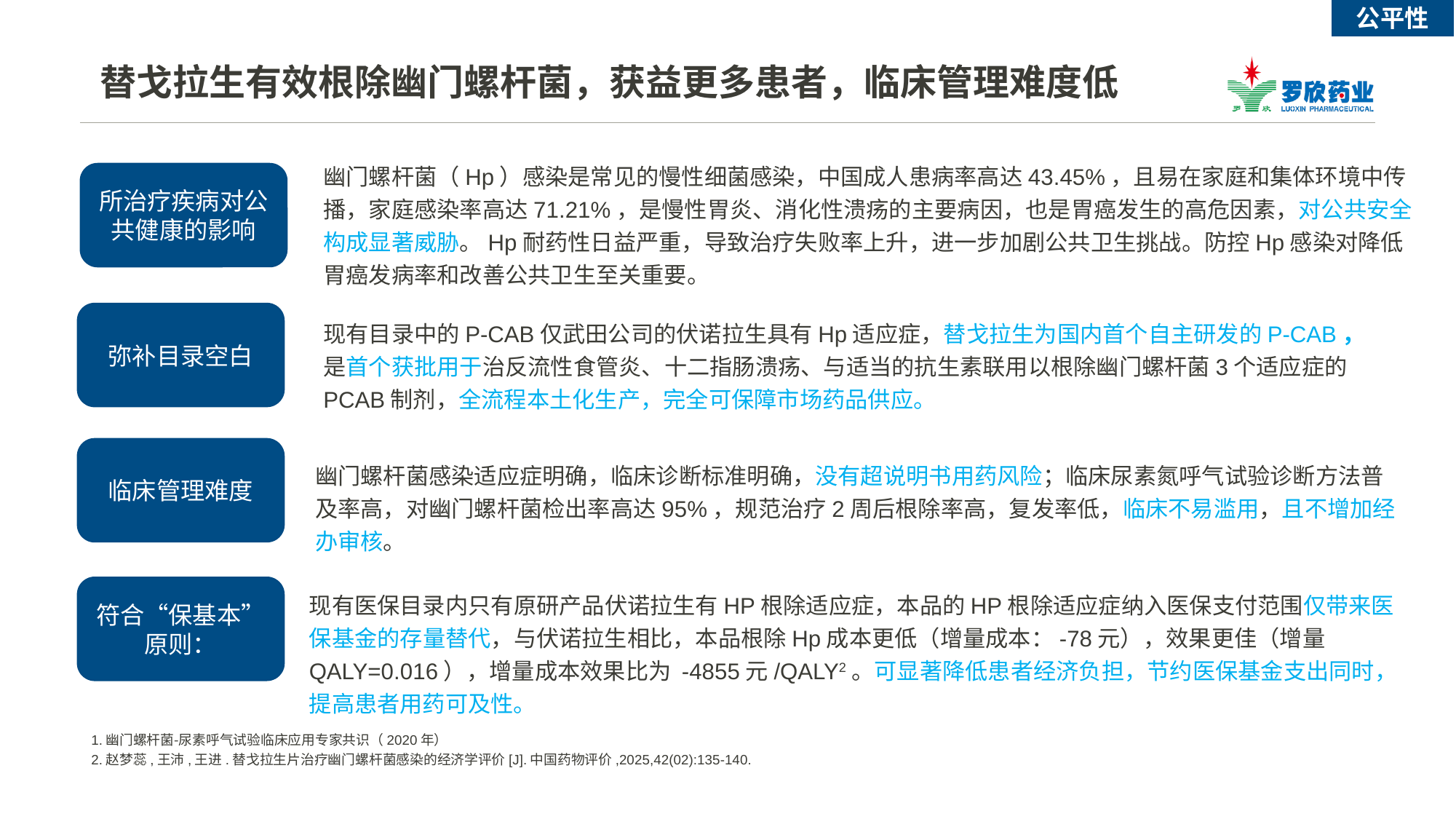

公平性
替戈拉生有效根除幽门螺杆菌，获益更多患者，临床管理难度低
幽门螺杆菌（Hp）感染是常见的慢性细菌感染，中国成人患病率高达43.45%，且易在家庭和集体环境中传播，家庭感染率高达71.21%，是慢性胃炎、消化性溃疡的主要病因，也是胃癌发生的高危因素，对公共安全构成显著威胁。Hp耐药性日益严重，导致治疗失败率上升，进一步加剧公共卫生挑战。防控Hp感染对降低胃癌发病率和改善公共卫生至关重要。
所治疗疾病对公共健康的影响
弥补目录空白
现有目录中的P-CAB仅武田公司的伏诺拉生具有Hp适应症，替戈拉生为国内首个自主研发的P-CAB，是首个获批用于治反流性食管炎、十二指肠溃疡、与适当的抗生素联用以根除幽门螺杆菌3个适应症的PCAB制剂，全流程本土化生产，完全可保障市场药品供应。
临床管理难度
幽门螺杆菌感染适应症明确，临床诊断标准明确，没有超说明书用药风险；临床尿素氮呼气试验诊断方法普及率高，对幽门螺杆菌检出率高达95%，规范治疗2周后根除率高，复发率低，临床不易滥用，且不增加经办审核。
符合“保基本”原则：
现有医保目录内只有原研产品伏诺拉生有HP根除适应症，本品的HP根除适应症纳入医保支付范围仅带来医保基金的存量替代，与伏诺拉生相比，本品根除Hp成本更低（增量成本：-78元），效果更佳（增量QALY=0.016），增量成本效果比为 -4855元/QALY2。可显著降低患者经济负担，节约医保基金支出同时，提高患者用药可及性。
1.幽门螺杆菌‑尿素呼气试验临床应用专家共识（2020年）
2.赵梦蕊,王沛,王进.替戈拉生片治疗幽门螺杆菌感染的经济学评价[J].中国药物评价,2025,42(02):135-140.